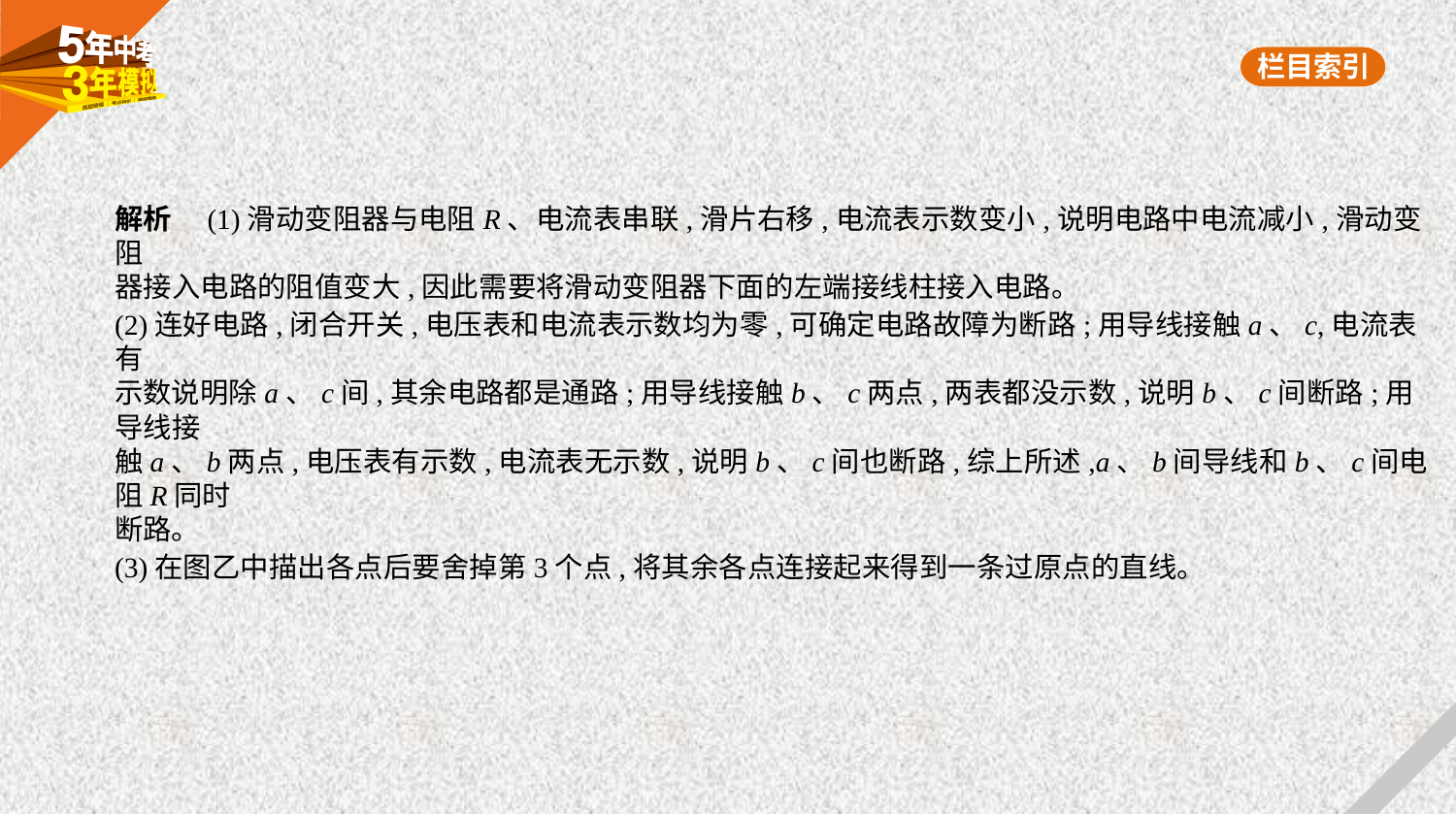

解析　(1)滑动变阻器与电阻R、电流表串联,滑片右移,电流表示数变小,说明电路中电流减小,滑动变阻
器接入电路的阻值变大,因此需要将滑动变阻器下面的左端接线柱接入电路。
(2)连好电路,闭合开关,电压表和电流表示数均为零,可确定电路故障为断路;用导线接触a、c,电流表有
示数说明除a、c间,其余电路都是通路;用导线接触b、c两点,两表都没示数,说明b、c间断路;用导线接
触a、b两点,电压表有示数,电流表无示数,说明b、c间也断路,综上所述,a、b间导线和b、c间电阻R同时
断路。
(3)在图乙中描出各点后要舍掉第3个点,将其余各点连接起来得到一条过原点的直线。